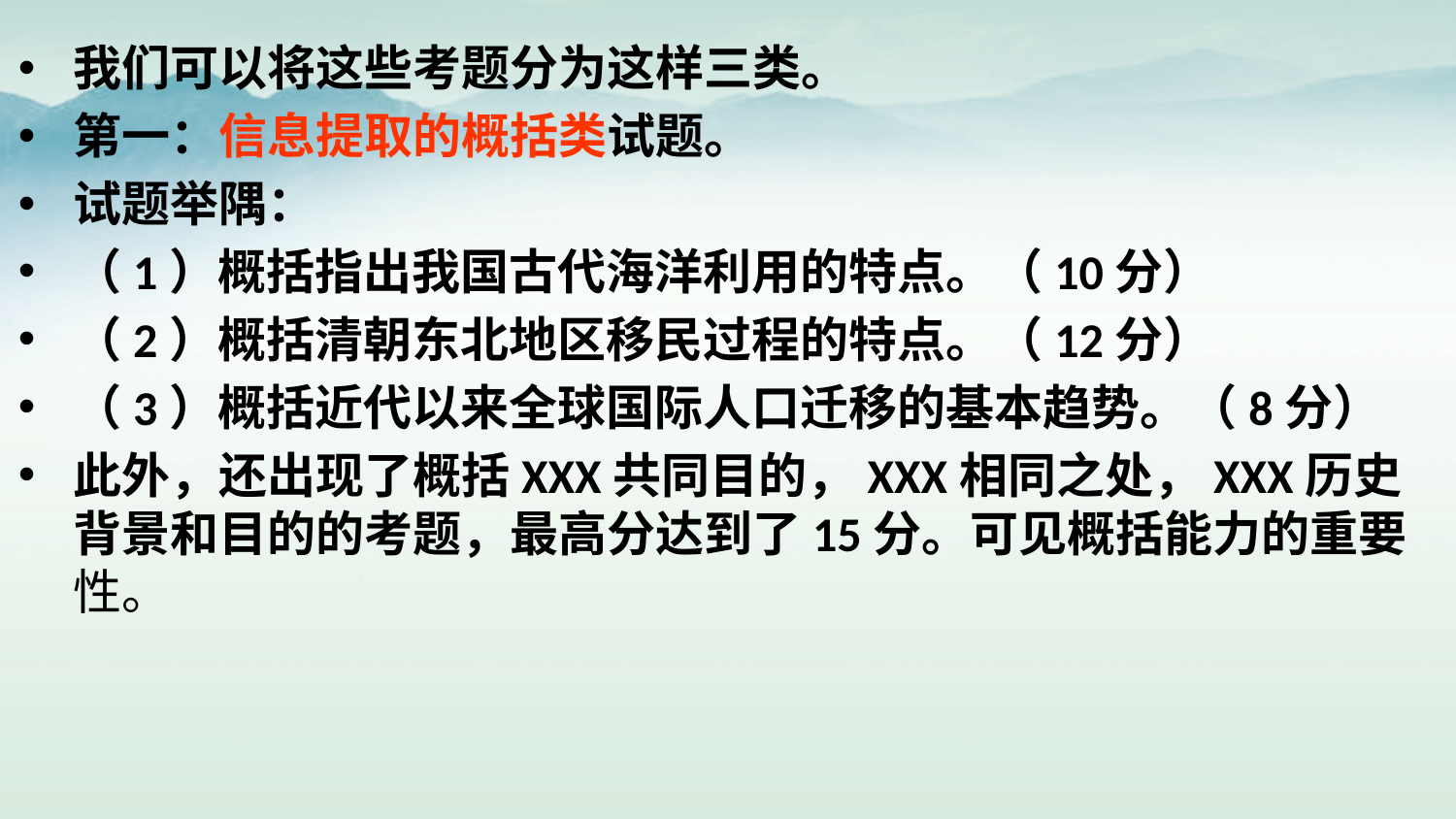

我们可以将这些考题分为这样三类。
第一：信息提取的概括类试题。
试题举隅：
（1）概括指出我国古代海洋利用的特点。（10分）
（2）概括清朝东北地区移民过程的特点。（12分）
（3）概括近代以来全球国际人口迁移的基本趋势。（8分）
此外，还出现了概括XXX共同目的，XXX相同之处，XXX历史背景和目的的考题，最高分达到了15分。可见概括能力的重要性。